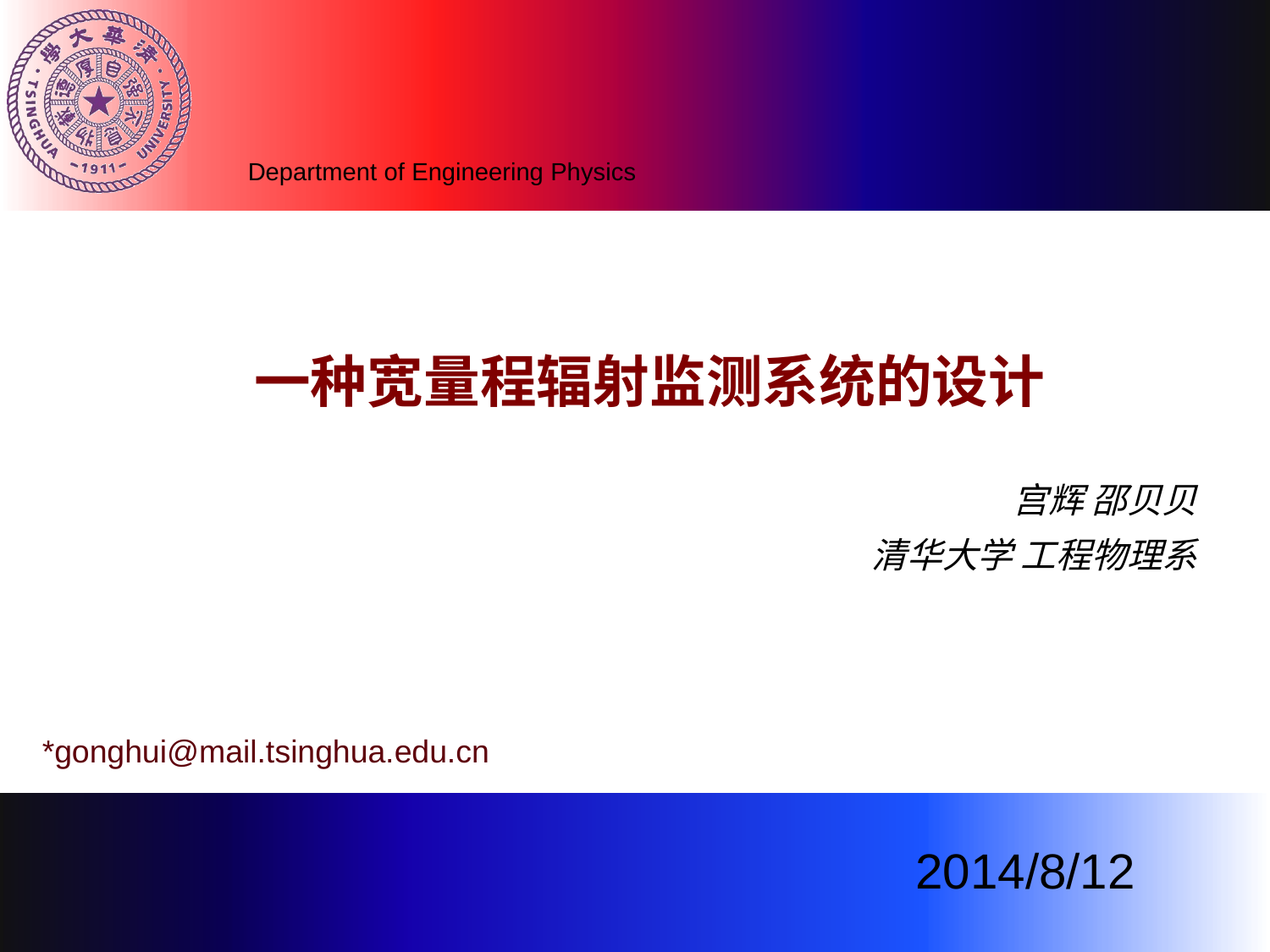

# 一种宽量程辐射监测系统的设计
宫辉 邵贝贝
清华大学 工程物理系

*gonghui@mail.tsinghua.edu.cn
2014/8/12